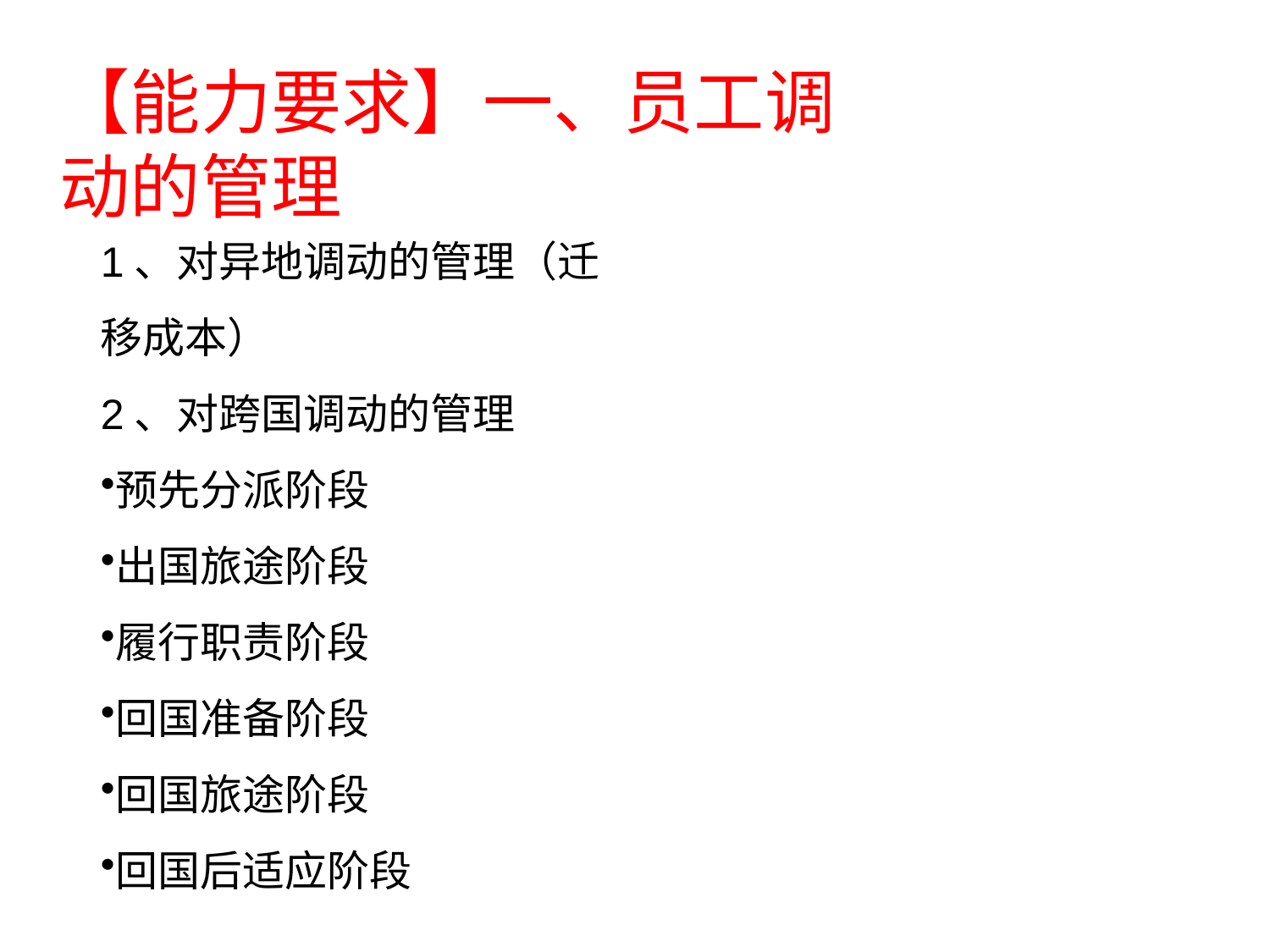

# 【能力要求】一、员工调动的管理
1、对异地调动的管理（迁移成本）
2、对跨国调动的管理
预先分派阶段
出国旅途阶段
履行职责阶段
回国准备阶段
回国旅途阶段
回国后适应阶段